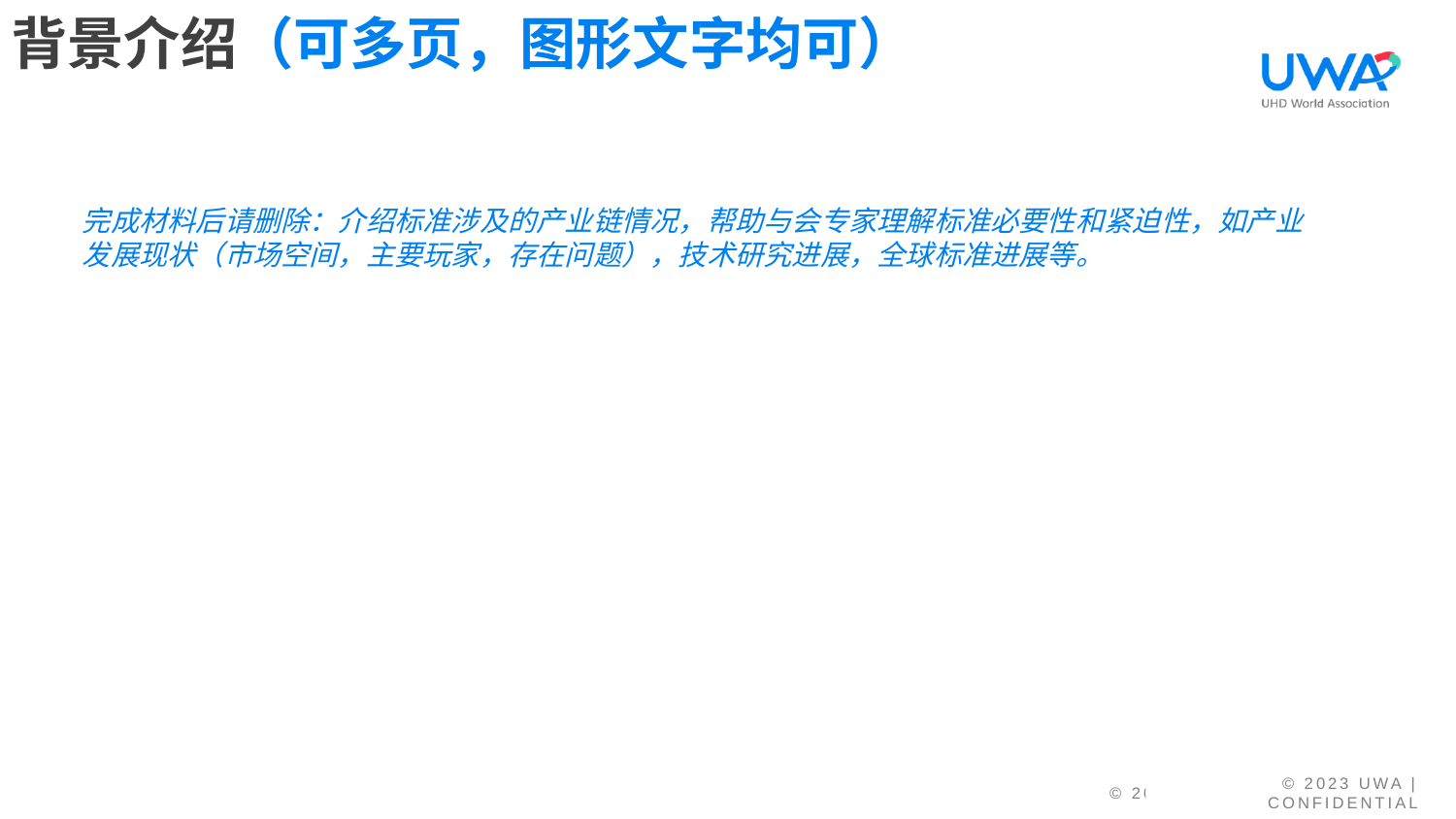

# 背景介绍（可多页，图形文字均可）
完成材料后请删除：介绍标准涉及的产业链情况，帮助与会专家理解标准必要性和紧迫性，如产业发展现状（市场空间，主要玩家，存在问题），技术研究进展，全球标准进展等。